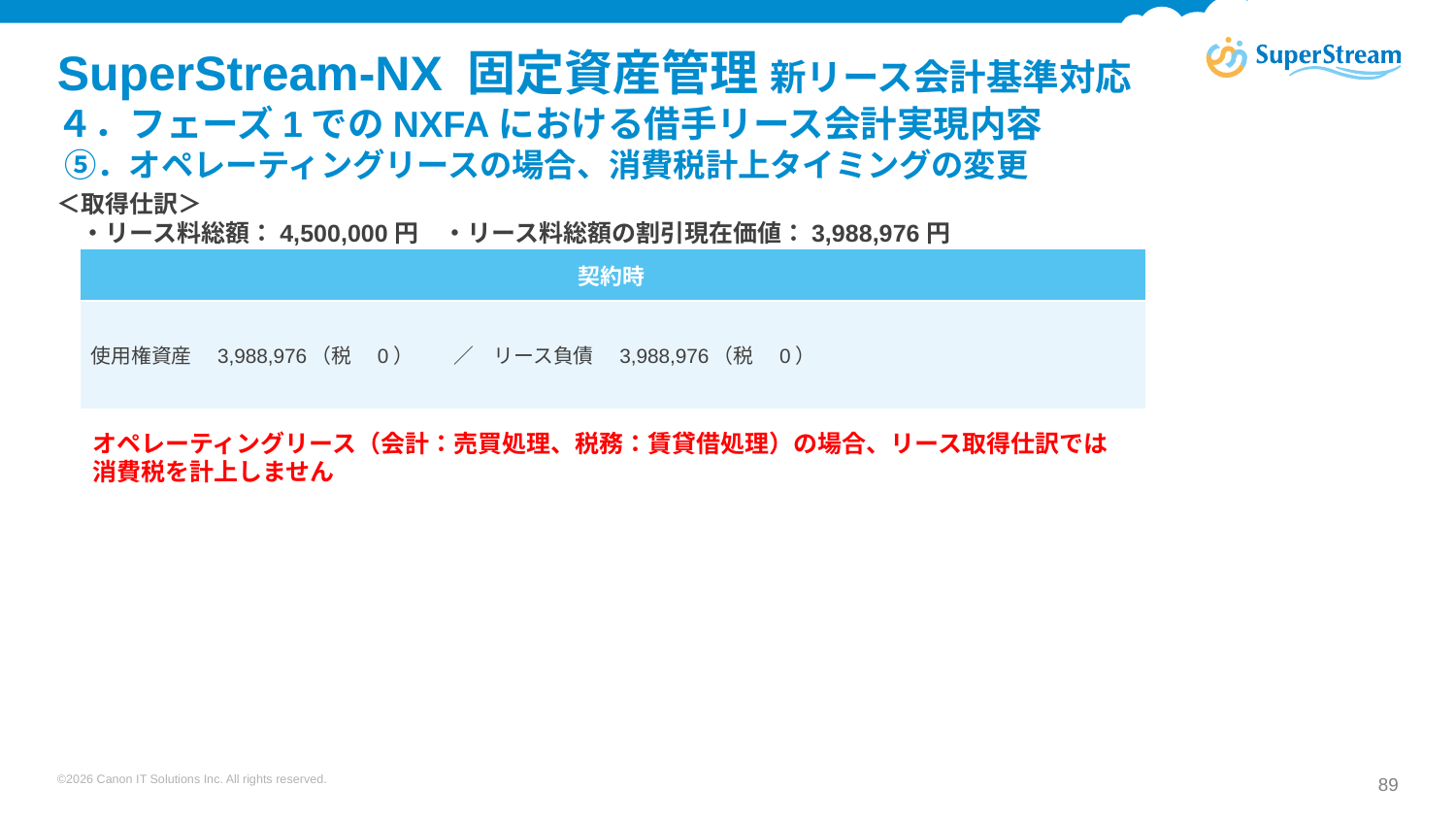

# SuperStream-NX 固定資産管理 新リース会計基準対応 ４．フェーズ1でのNXFAにおける借手リース会計実現内容 ⑤．オペレーティングリースの場合、消費税計上タイミングの変更
＜取得仕訳＞
　・リース料総額：4,500,000円　・リース料総額の割引現在価値：3,988,976円
| 契約時 |
| --- |
| 使用権資産　3,988,976（税　0）　　／　リース負債　3,988,976（税　0） |
オペレーティングリース（会計：売買処理、税務：賃貸借処理）の場合、リース取得仕訳では
消費税を計上しません
©2026 Canon IT Solutions Inc. All rights reserved.
89